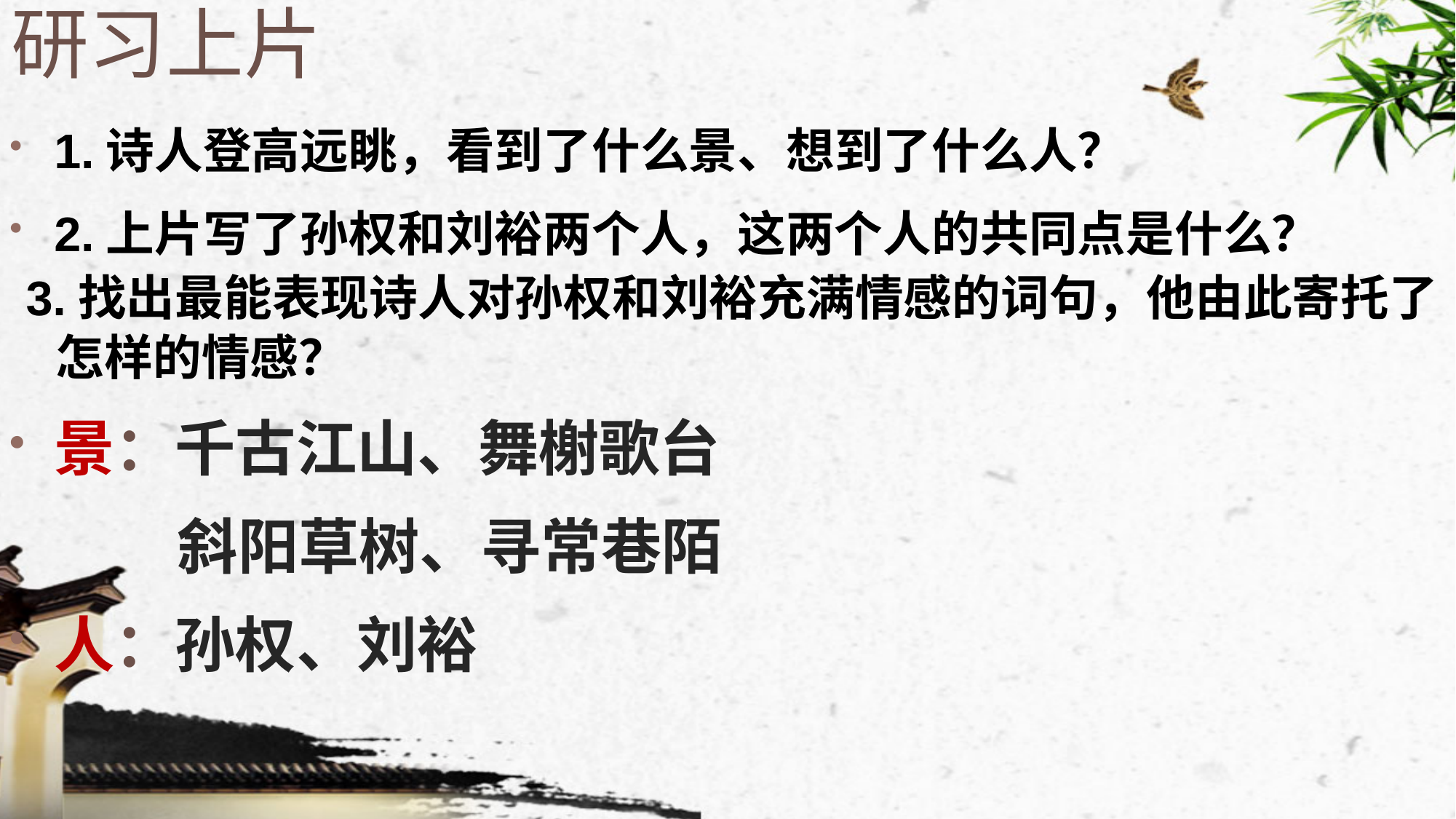

# 研习上片
1.诗人登高远眺，看到了什么景、想到了什么人？
2.上片写了孙权和刘裕两个人，这两个人的共同点是什么？
 3.找出最能表现诗人对孙权和刘裕充满情感的词句，他由此寄托了
   怎样的情感？
景：千古江山、舞榭歌台
           斜阳草树、寻常巷陌
人：孙权、刘裕